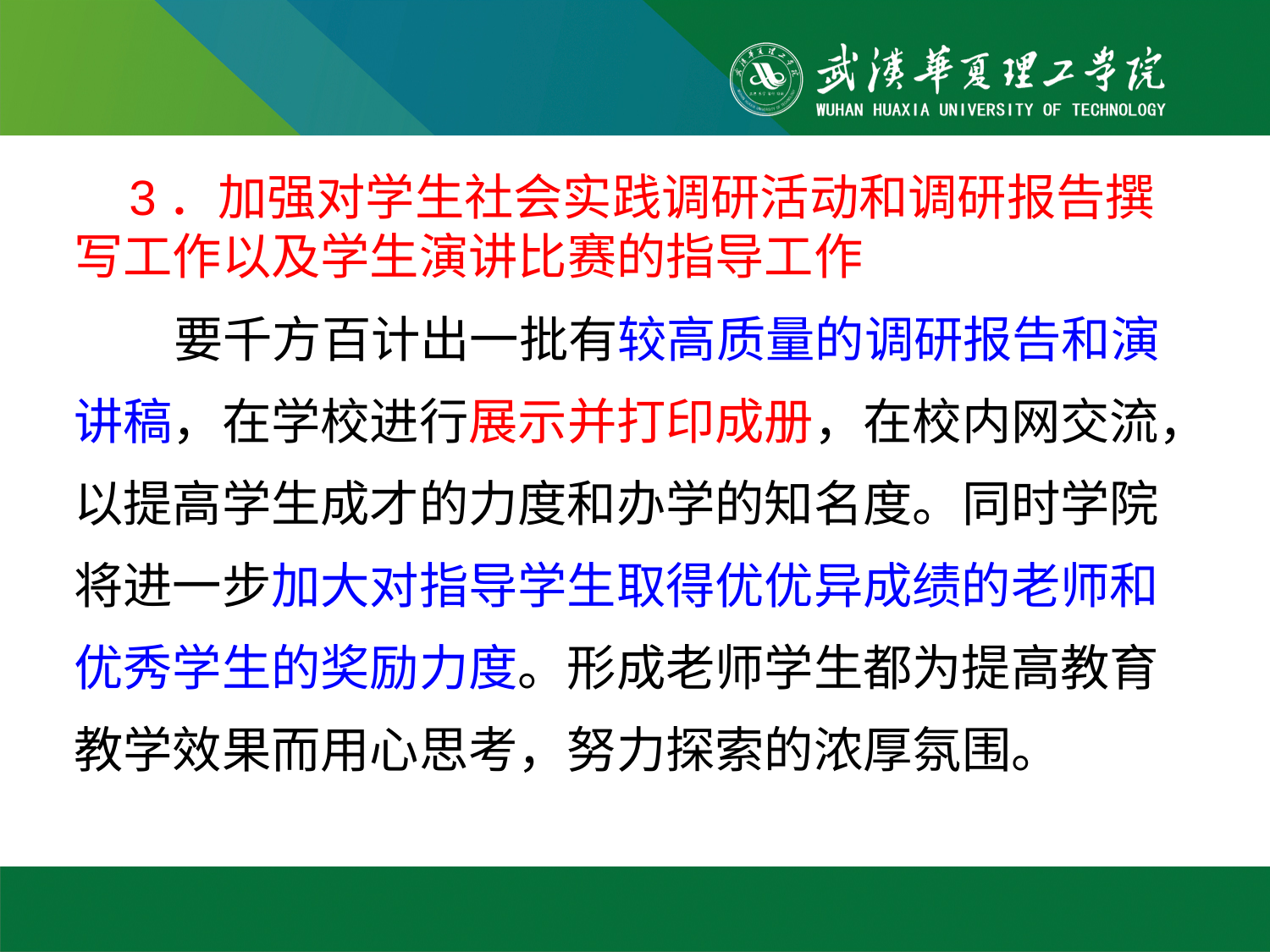

3．加强对学生社会实践调研活动和调研报告撰写工作以及学生演讲比赛的指导工作
        要千方百计出一批有较高质量的调研报告和演讲稿，在学校进行展示并打印成册，在校内网交流，以提高学生成才的力度和办学的知名度。同时学院将进一步加大对指导学生取得优优异成绩的老师和优秀学生的奖励力度。形成老师学生都为提高教育教学效果而用心思考，努力探索的浓厚氛围。